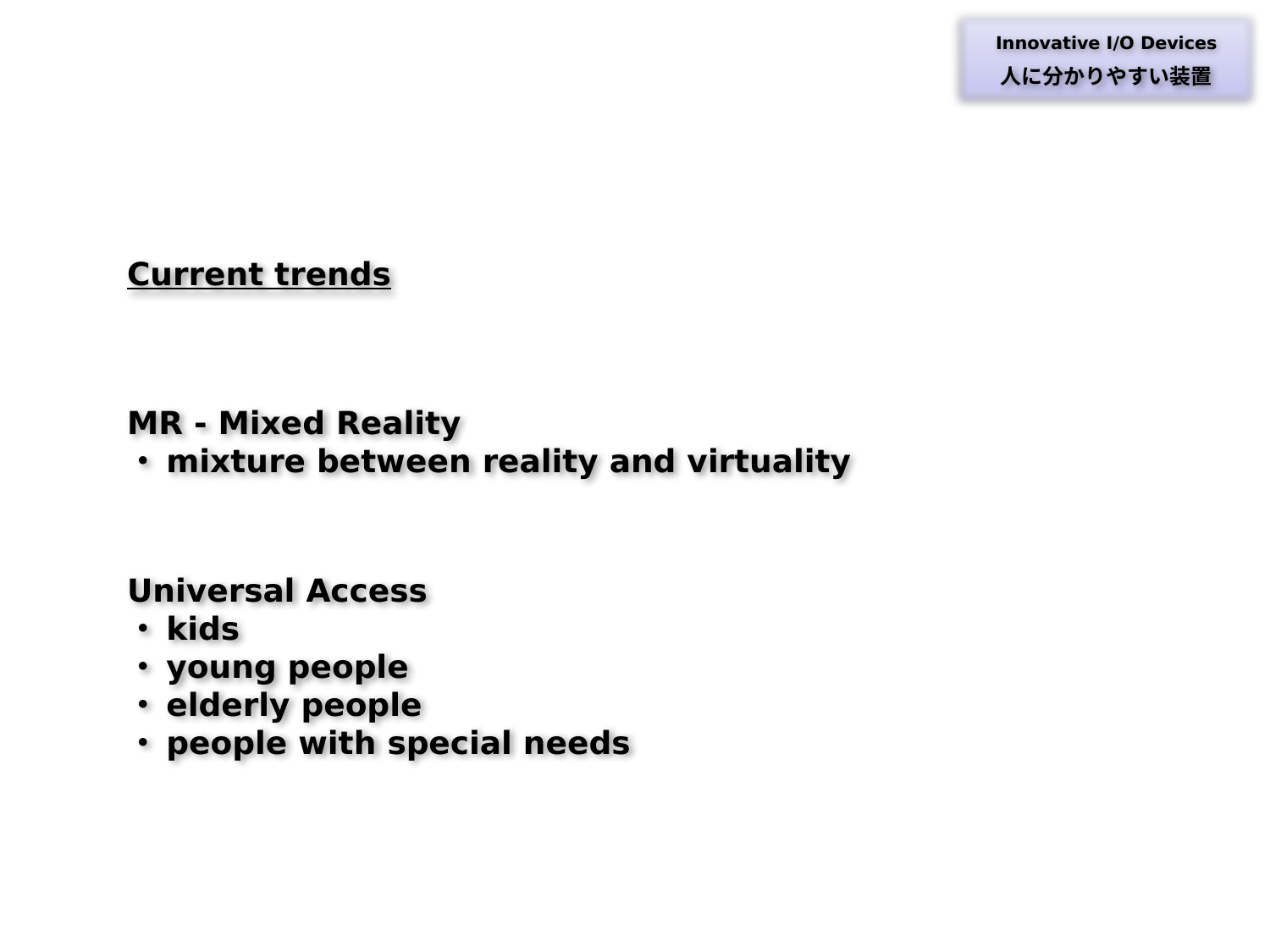

Innovative I/O Devices
人に分かりやすい装置
Current trends
MR - Mixed Reality
・mixture between reality and virtuality
Universal Access
・kids
・young people
・elderly people
・people with special needs